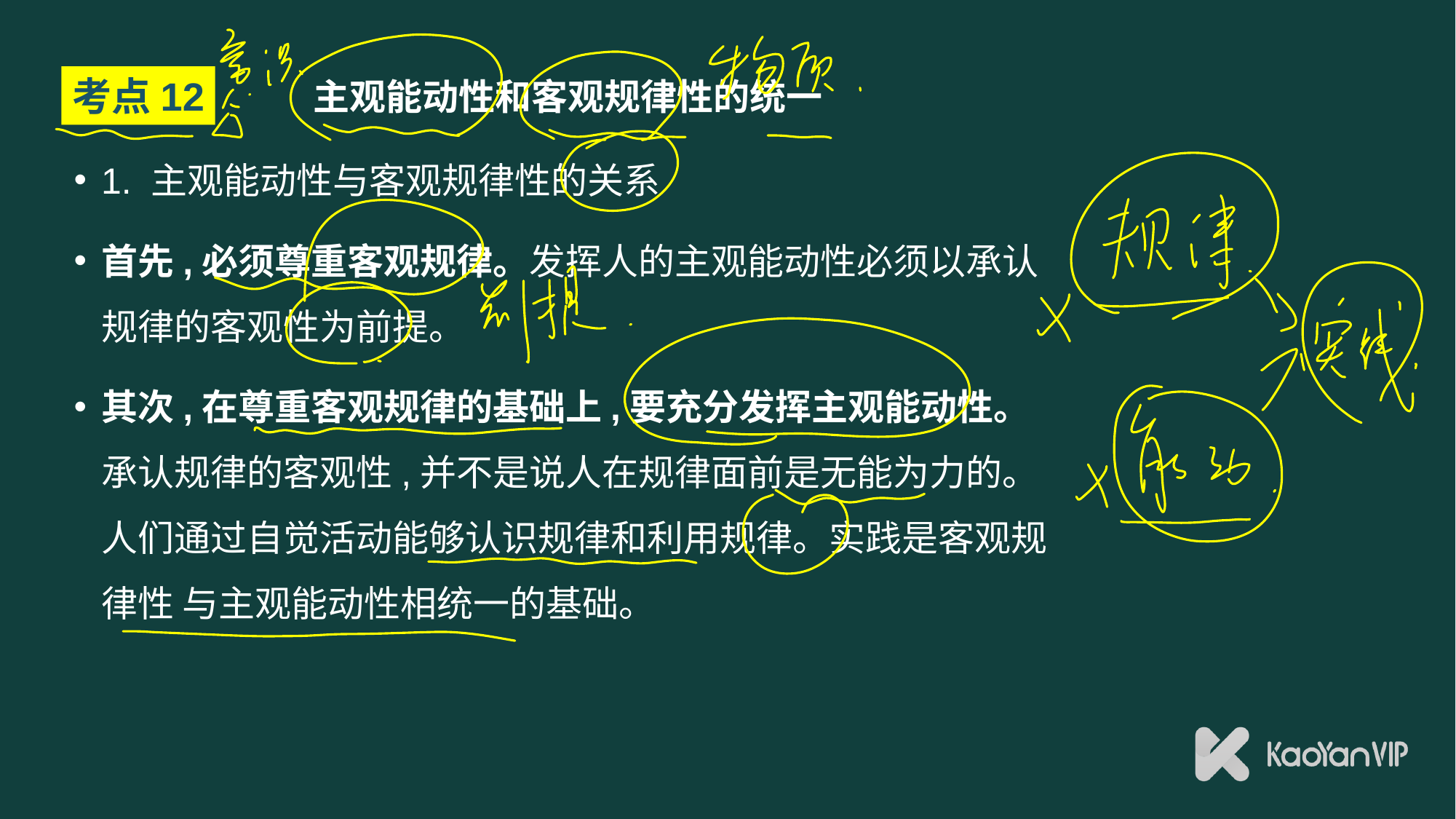

# 主观能动性和客观规律性的统一
考点12
1. 主观能动性与客观规律性的关系
首先,必须尊重客观规律。发挥人的主观能动性必须以承认规律的客观性为前提。
其次,在尊重客观规律的基础上,要充分发挥主观能动性。承认规律的客观性,并不是说人在规律面前是无能为力的。人们通过自觉活动能够认识规律和利用规律。实践是客观规律性 与主观能动性相统一的基础。